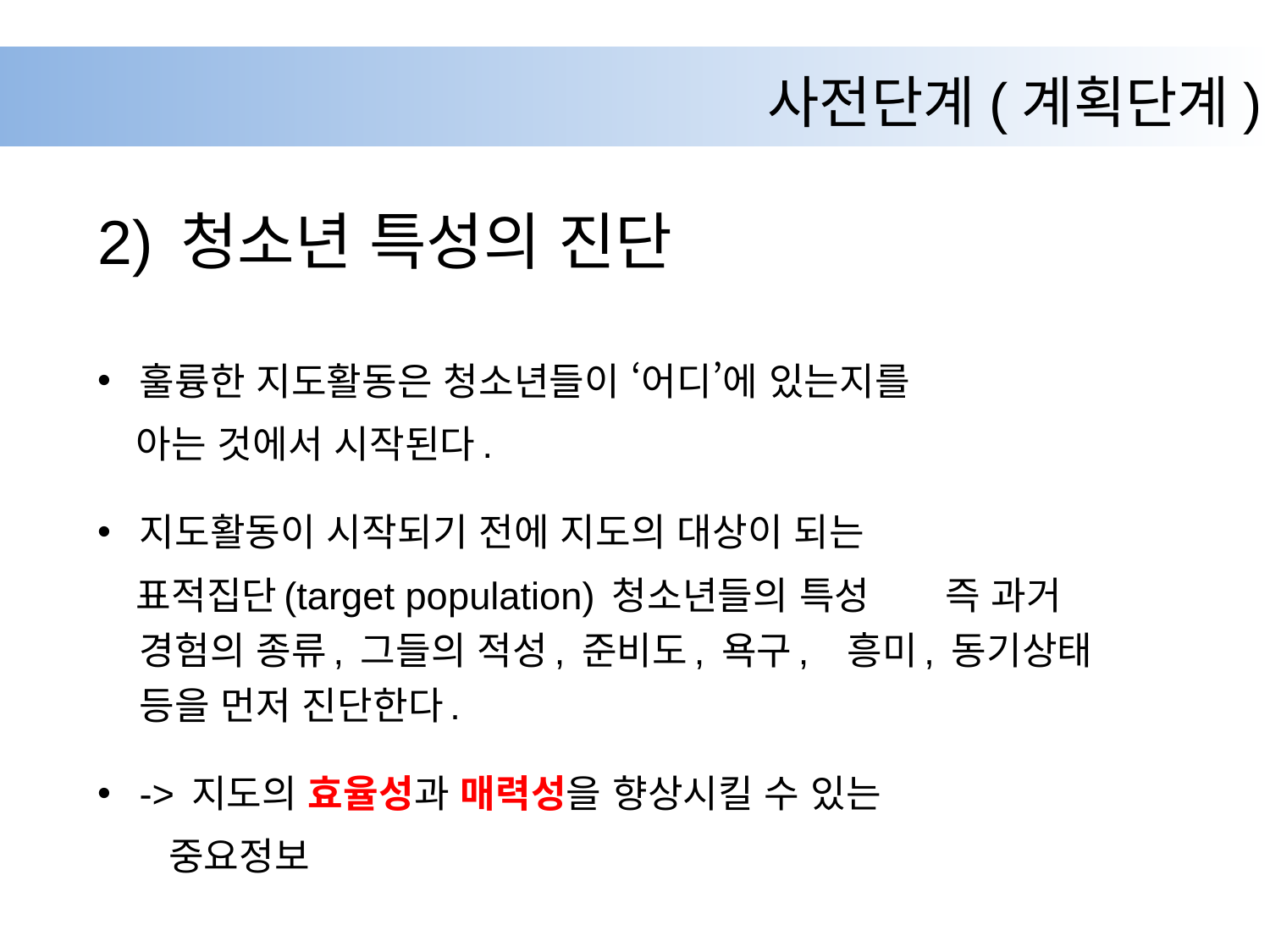

# 사전단계(계획단계)

2) 청소년 특성의 진단

훌륭한 지도활동은 청소년들이 ‘어디’에 있는지를
   아는 것에서 시작된다.

지도활동이 시작되기 전에 지도의 대상이 되는
   표적집단(target population) 청소년들의 특성       즉 과거 경험의 종류, 그들의 적성, 준비도, 욕구,   흥미, 동기상태 등을 먼저 진단한다.

-> 지도의 효율성과 매력성을 향상시킬 수 있는
      중요정보